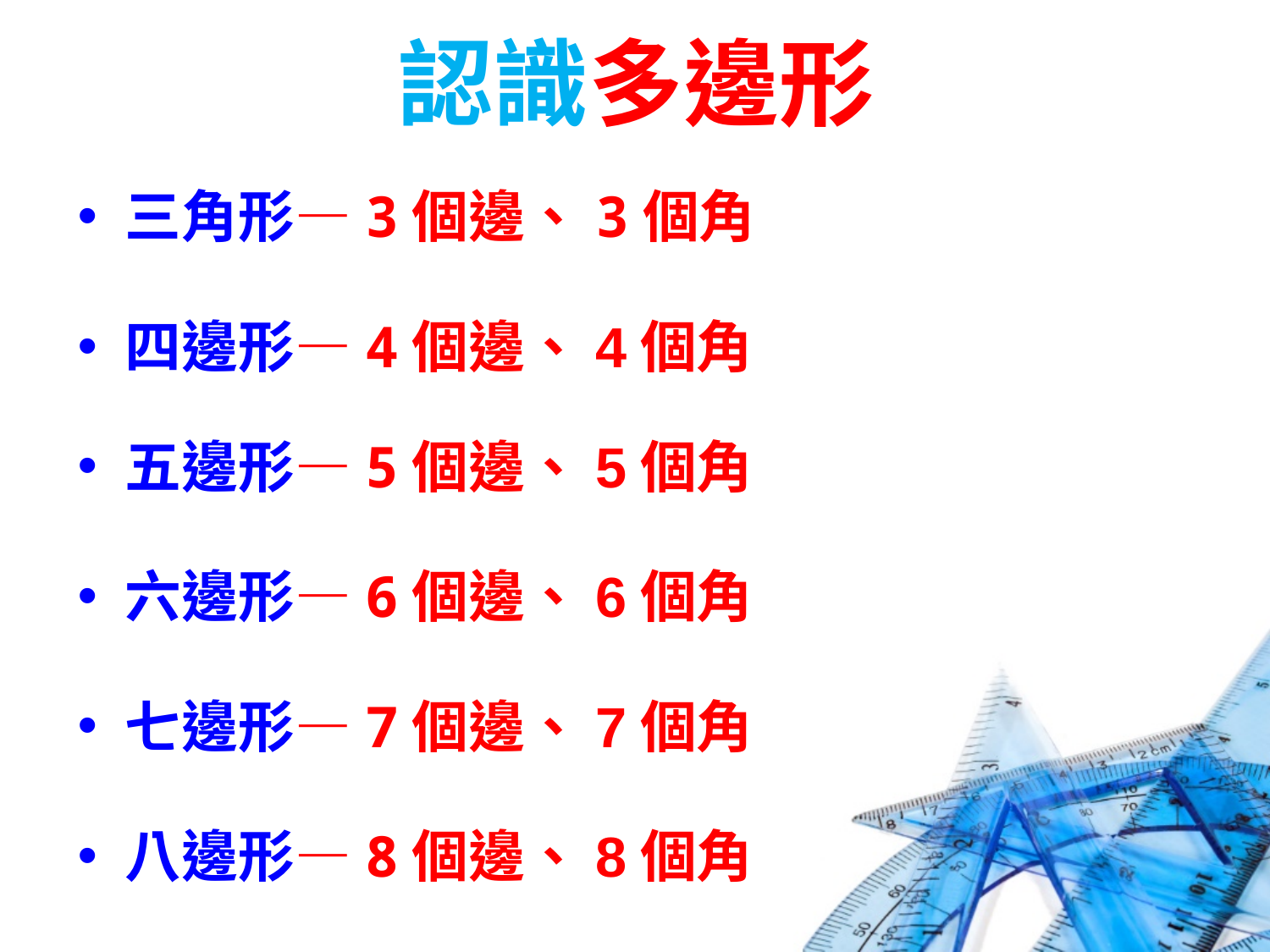

# 認識多邊形
三角形—3個邊、3個角
四邊形—4個邊、4個角
五邊形—5個邊、5個角
六邊形—6個邊、6個角
七邊形—7個邊、7個角
八邊形—8個邊、8個角